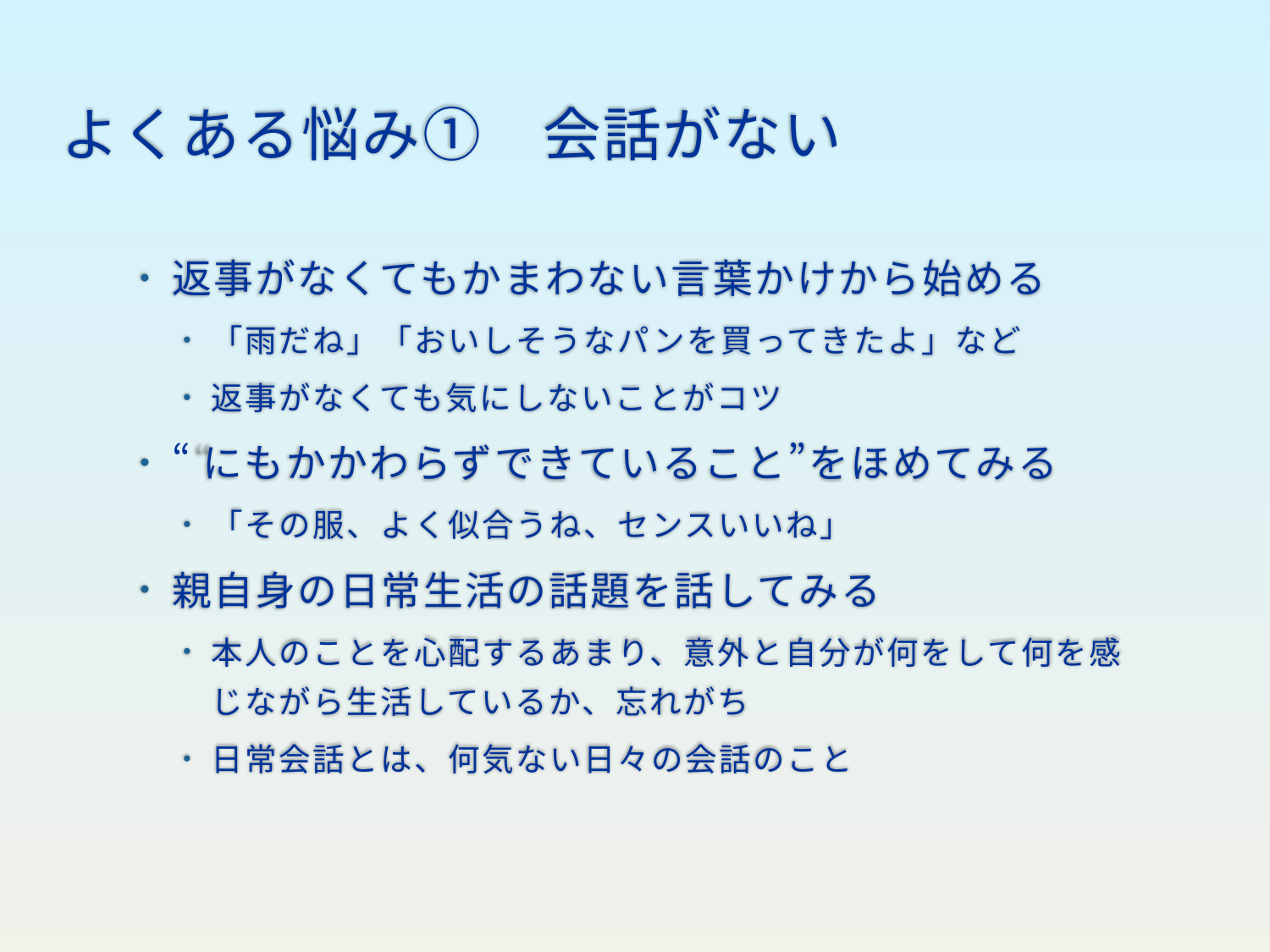

# よくある悩み①　会話がない
返事がなくてもかまわない言葉かけから始める
「雨だね」「おいしそうなパンを買ってきたよ」など
返事がなくても気にしないことがコツ
“にもかかわらずできていること”をほめてみる
「その服、よく似合うね、センスいいね」
親自身の日常生活の話題を話してみる
本人のことを心配するあまり、意外と自分が何をして何を感じながら生活しているか、忘れがち
日常会話とは、何気ない日々の会話のこと